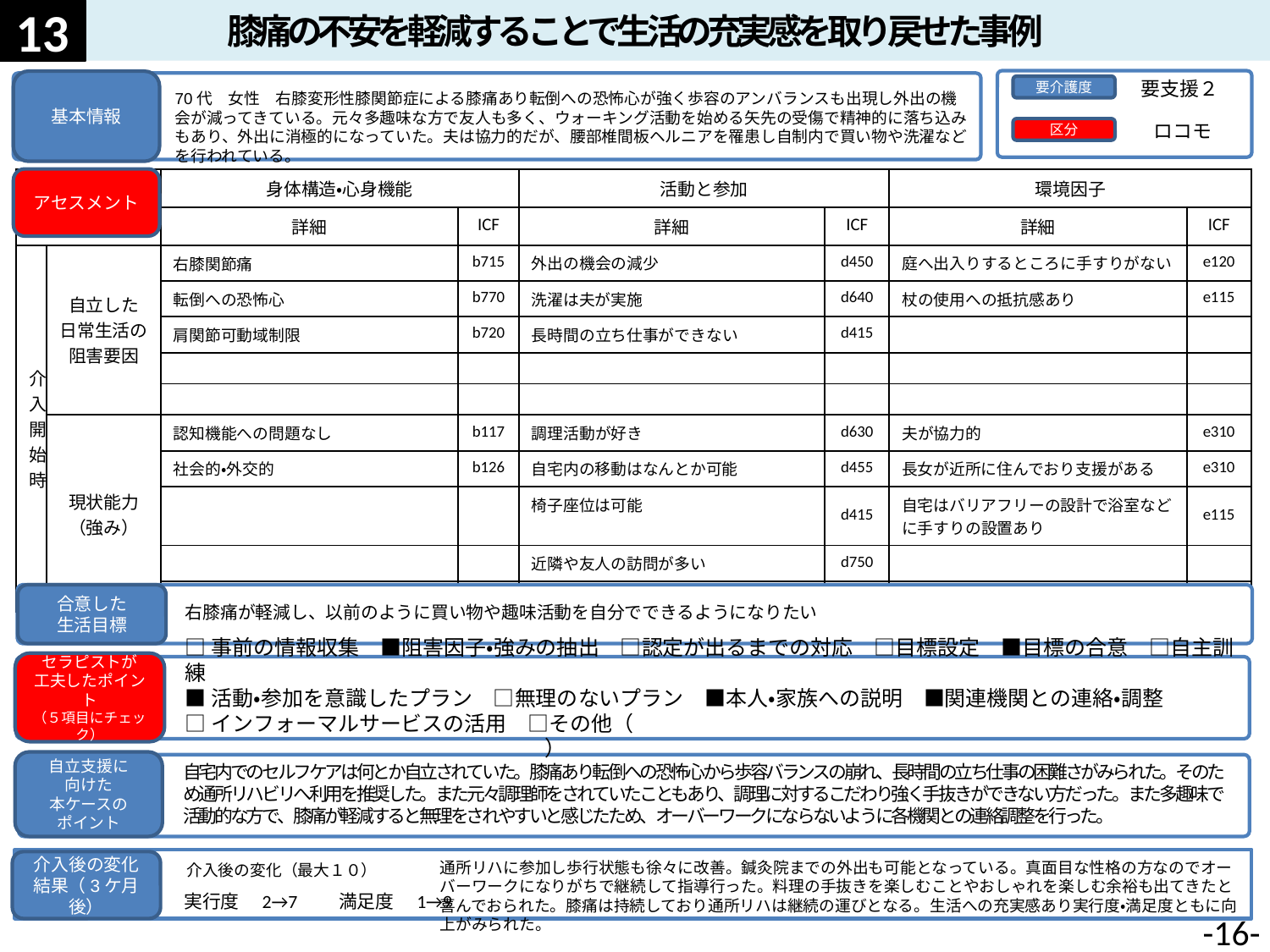

膝痛の不安を軽減することで生活の充実感を取り戻せた事例
13
要支援２

基本情報

要介護度
70代　女性　右膝変形性膝関節症による膝痛あり転倒への恐怖心が強く歩容のアンバランスも出現し外出の機会が減ってきている。元々多趣味な方で友人も多く、ウォーキング活動を始める矢先の受傷で精神的に落ち込みもあり、外出に消極的になっていた。夫は協力的だが、腰部椎間板ヘルニアを罹患し自制内で買い物や洗濯などを行われている。
ロコモ
区分
アセスメント
|  |  | 身体構造・心身機能 |  | 活動と参加 |  | 環境因子 |  |
| --- | --- | --- | --- | --- | --- | --- | --- |
|  |  | 詳細 | ICF | 詳細 | ICF | 詳細 | ICF |
| 介入開始時 | 自立した 日常生活の 阻害要因 | 右膝関節痛 | b715 | 外出の機会の減少 | d450 | 庭へ出入りするところに手すりがない | e120 |
|  |  | 転倒への恐怖心 | b770 | 洗濯は夫が実施 | d640 | 杖の使用への抵抗感あり | e115 |
|  |  | 肩関節可動域制限 | b720 | 長時間の立ち仕事ができない | d415 |  |  |
|  |  |  |  |  |  |  |  |
|  |  |  |  |  |  |  |  |
|  | 現状能力 （強み） | 認知機能への問題なし | b117 | 調理活動が好き | d630 | 夫が協力的 | e310 |
|  |  | 社会的・外交的 | b126 | 自宅内の移動はなんとか可能 | d455 | 長女が近所に住んでおり支援がある | e310 |
|  |  |  |  | 椅子座位は可能 | d415 | 自宅はバリアフリーの設計で浴室などに手すりの設置あり | e115 |
|  |  |  |  | 近隣や友人の訪問が多い | d750 |  |  |
|  |  |  |  |  |  |  |  |
合意した
生活目標

実行度　2→7　　満足度　1→9
右膝痛が軽減し、以前のように買い物や趣味活動を自分でできるようになりたい
□事前の情報収集　■阻害因子・強みの抽出　□認定が出るまでの対応　□目標設定　■目標の合意　□自主訓練
■活動・参加を意識したプラン　□無理のないプラン　■本人・家族への説明　■関連機関との連絡・調整
□インフォーマルサービスの活用　□その他（　　　　　　　　　　　　　　　　　　　　　　　　　　　　　　　　　　　　　　　　　　　　　）
セラピストが
工夫したポイント
（５項目にチェック）

自立支援に
向けた
本ケースの
ポイント

自宅内でのセルフケアは何とか自立されていた。膝痛あり転倒への恐怖心から歩容バランスの崩れ、長時間の立ち仕事の困難さがみられた。そのため通所リハビリへ利用を推奨した。また元々調理師をされていたこともあり、調理に対するこだわり強く手抜きができない方だった。また多趣味で活動的な方で、膝痛が軽減すると無理をされやすいと感じたため、オーバーワークにならないように各機関との連絡調整を行った。

通所リハに参加し歩行状態も徐々に改善。鍼灸院までの外出も可能となっている。真面目な性格の方なのでオーバーワークになりがちで継続して指導行った。料理の手抜きを楽しむことやおしゃれを楽しむ余裕も出てきたと喜んでおられた。膝痛は持続しており通所リハは継続の運びとなる。生活への充実感あり実行度・満足度ともに向上がみられた。
介入後の変化
結果（3ケ月後）
介入後の変化（最大１０）
-16-